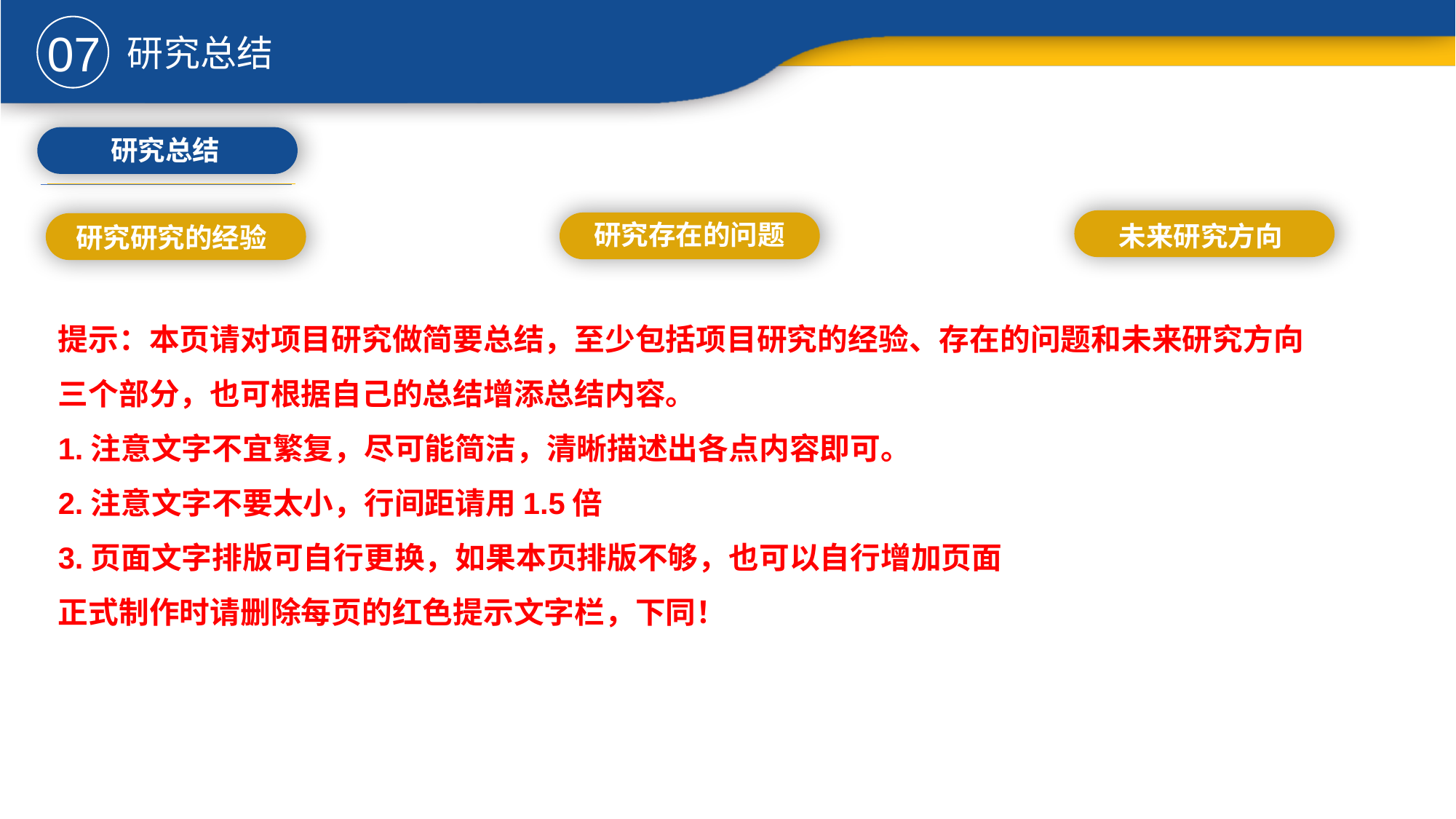

07
研究总结

       研究总结

未来研究方向

研究存在的问题

研究研究的经验
提示：本页请对项目研究做简要总结，至少包括项目研究的经验、存在的问题和未来研究方向三个部分，也可根据自己的总结增添总结内容。
1.注意文字不宜繁复，尽可能简洁，清晰描述出各点内容即可。
2.注意文字不要太小，行间距请用1.5倍
3.页面文字排版可自行更换，如果本页排版不够，也可以自行增加页面
正式制作时请删除每页的红色提示文字栏，下同！